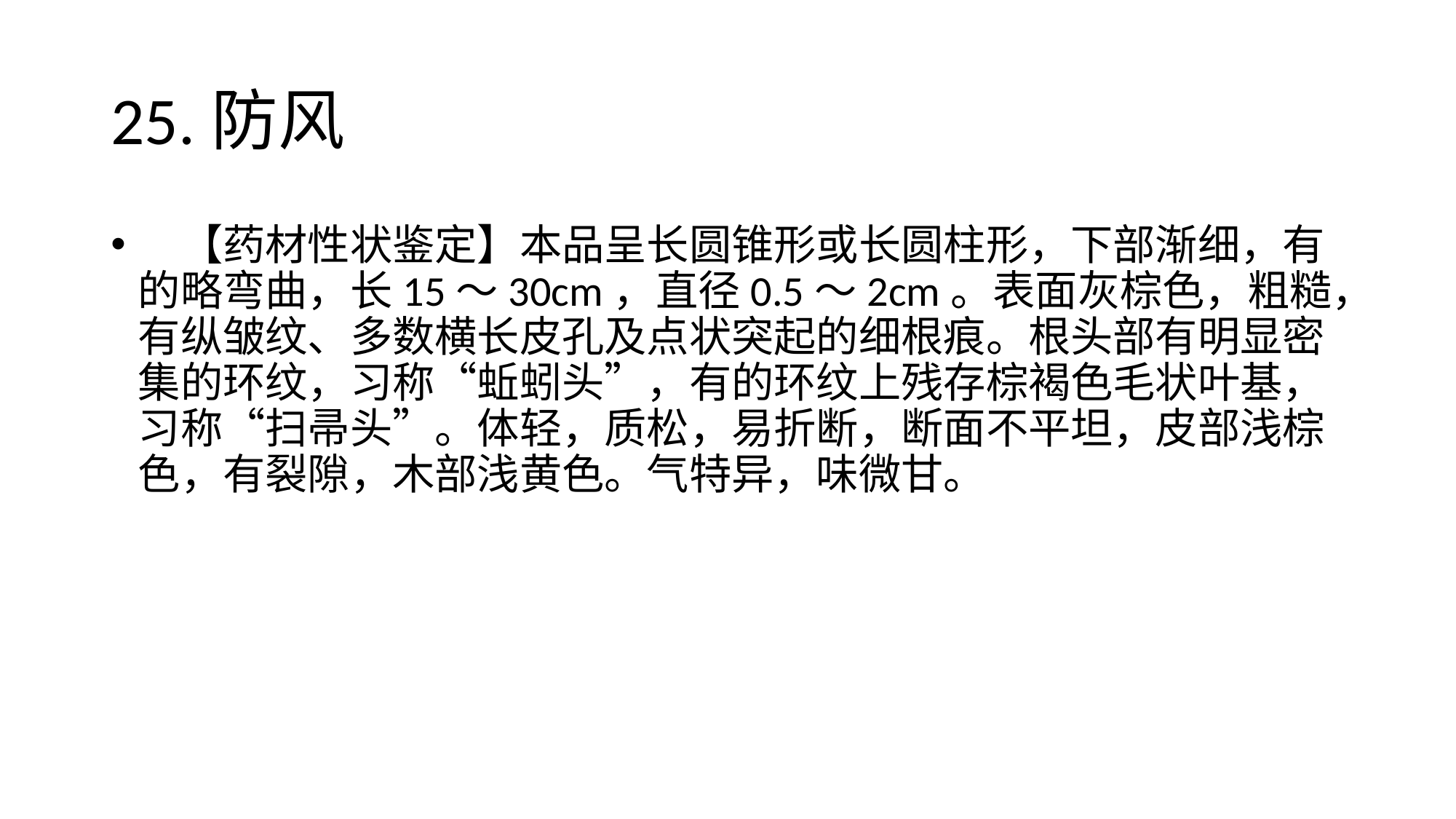

# 25.防风
　【药材性状鉴定】本品呈长圆锥形或长圆柱形，下部渐细，有的略弯曲，长15～30cm，直径0.5～2cm。表面灰棕色，粗糙，有纵皱纹、多数横长皮孔及点状突起的细根痕。根头部有明显密集的环纹，习称“蚯蚓头”，有的环纹上残存棕褐色毛状叶基，习称“扫帚头”。体轻，质松，易折断，断面不平坦，皮部浅棕色，有裂隙，木部浅黄色。气特异，味微甘。